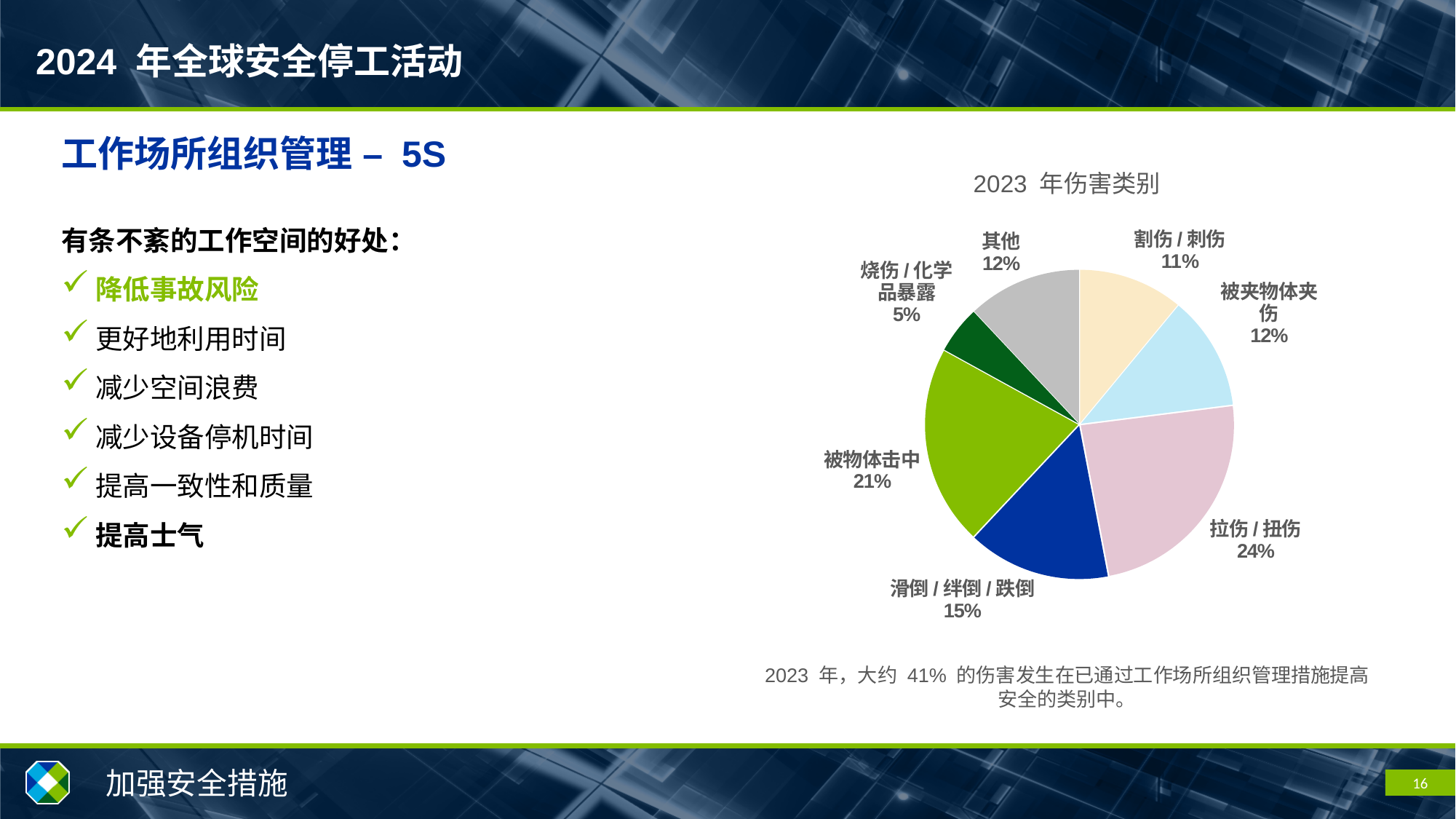

工作场所组织管理 – 5S

有条不紊的工作空间的好处：
降低事故风险
更好地利用时间
减少空间浪费
减少设备停机时间
提高一致性和质量
提高士气
2023 年伤害类别

### Chart

| Category | 受伤人数 |
|---|---|
| 割伤/刺伤 | 11.0 |
| 被夹物体夹伤 | 12.0 |
| 拉伤/扭伤 | 24.0 |
| 滑倒/绊倒/跌倒 | 15.0 |
| 被物体击中 | 21.0 |
| 烧伤/化学品暴露 | 5.0 |
| 其他 | 12.0 |
2023 年，大约 41% 的伤害发生在已通过工作场所组织管理措施提高安全的类别中。